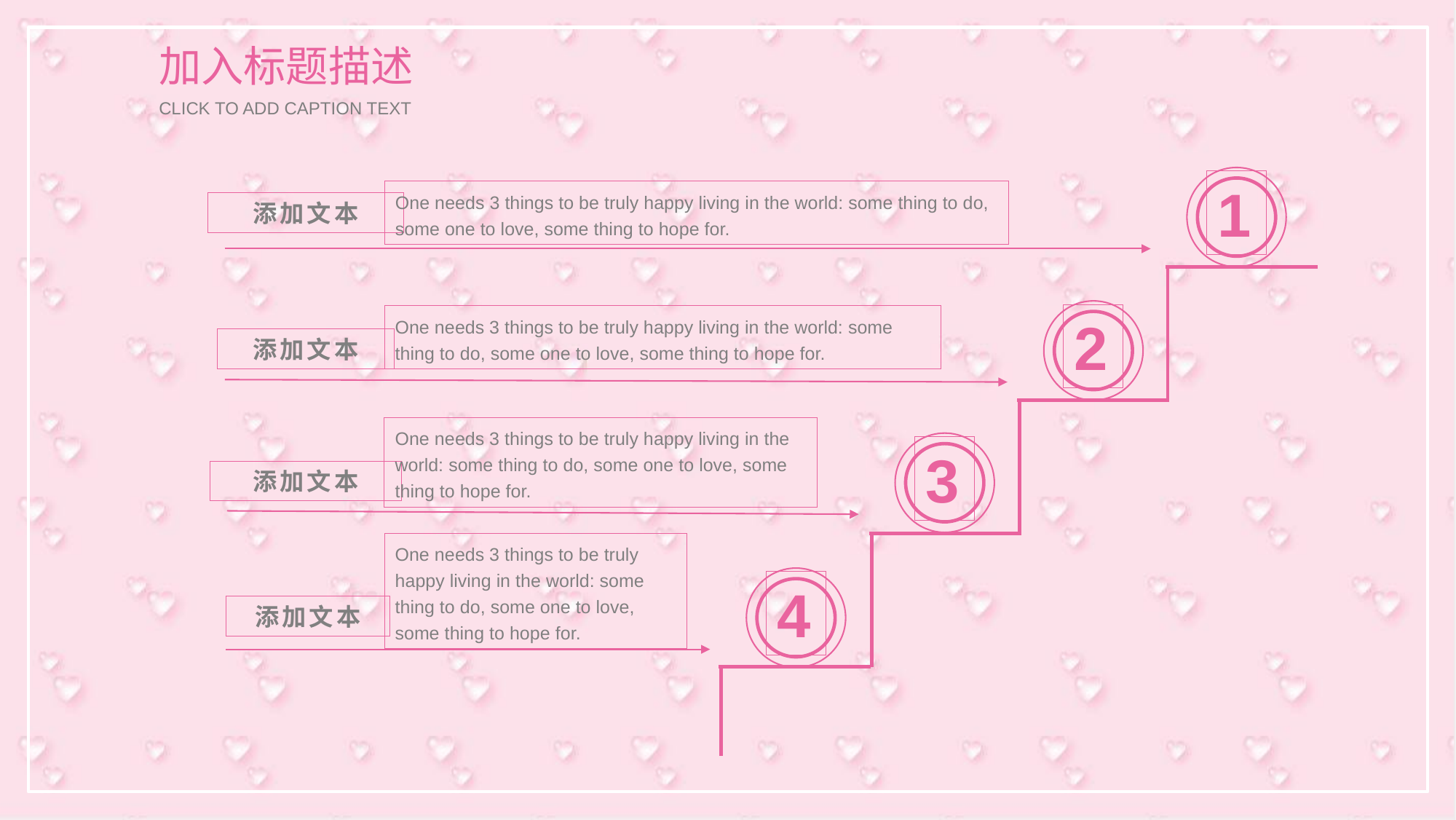

加入标题描述
CLICK TO ADD CAPTION TEXT

1

One needs 3 things to be truly happy living in the world: some thing to do, some one to love, some thing to hope for.
添加文本

2

One needs 3 things to be truly happy living in the world: some thing to do, some one to love, some thing to hope for.
添加文本
One needs 3 things to be truly happy living in the world: some thing to do, some one to love, some thing to hope for.
添加文本

3

One needs 3 things to be truly happy living in the world: some thing to do, some one to love, some thing to hope for.
添加文本

4